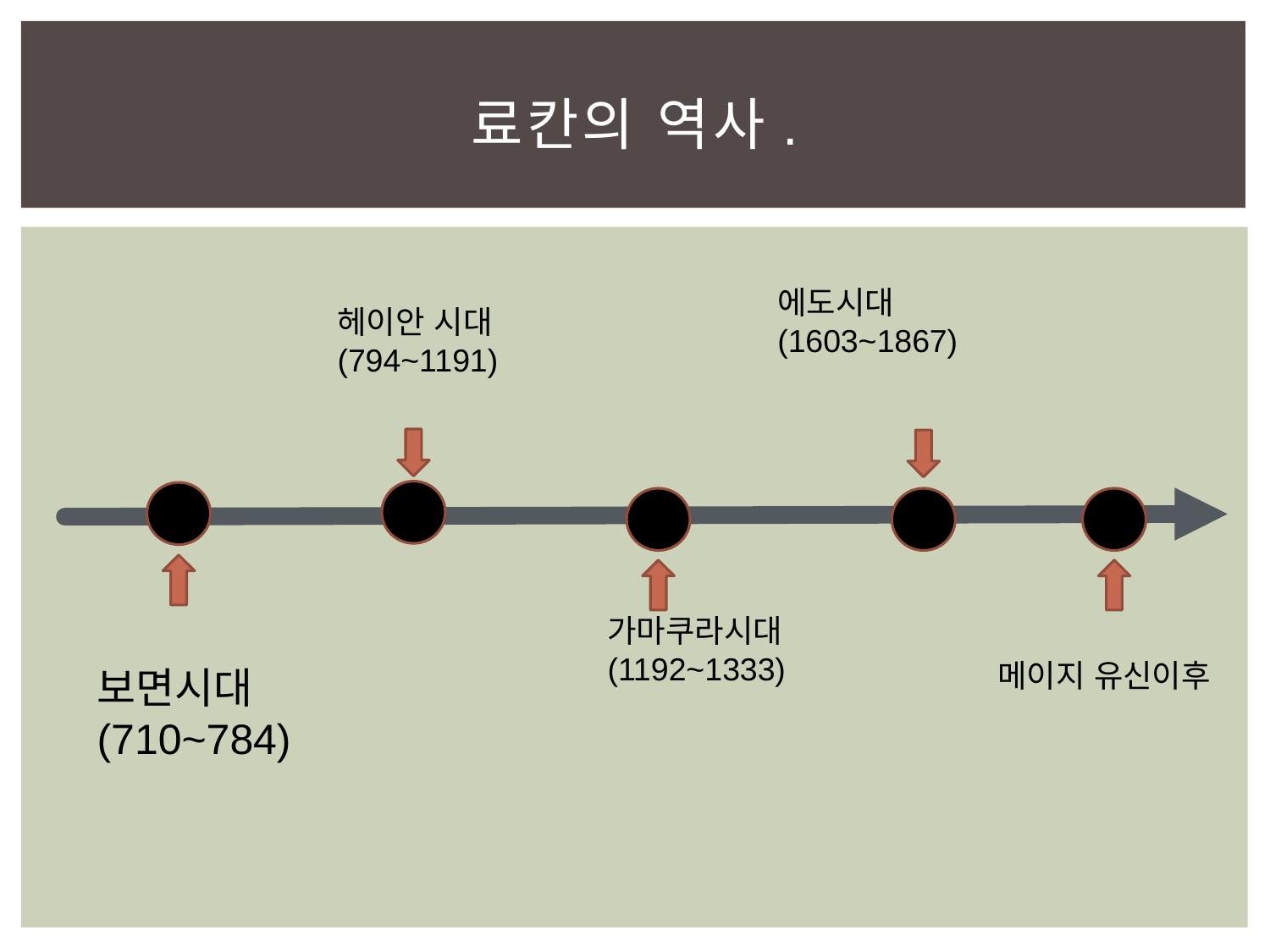

# 료칸의 역사.
에도시대
(1603~1867)
헤이안 시대
(794~1191)

가마쿠라시대
(1192~1333)
메이지 유신이후
보면시대(710~784)